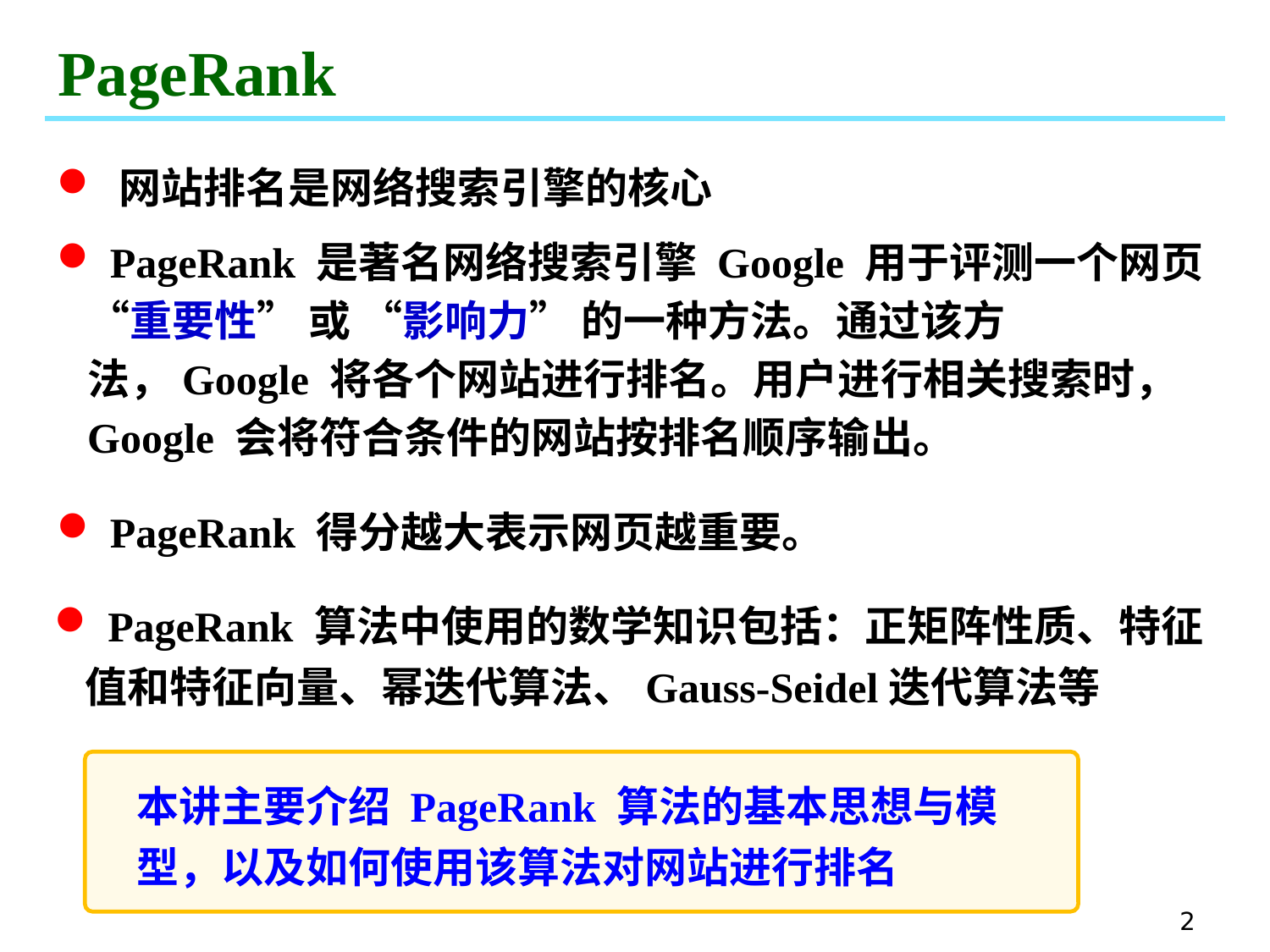

# PageRank
 网站排名是网络搜索引擎的核心
 PageRank 是著名网络搜索引擎 Google 用于评测一个网页 “重要性” 或 “影响力” 的一种方法。通过该方法，Google 将各个网站进行排名。用户进行相关搜索时，Google 会将符合条件的网站按排名顺序输出。
 PageRank 得分越大表示网页越重要。
 PageRank 算法中使用的数学知识包括：正矩阵性质、特征值和特征向量、幂迭代算法、Gauss-Seidel迭代算法等

本讲主要介绍 PageRank 算法的基本思想与模型，以及如何使用该算法对网站进行排名
2